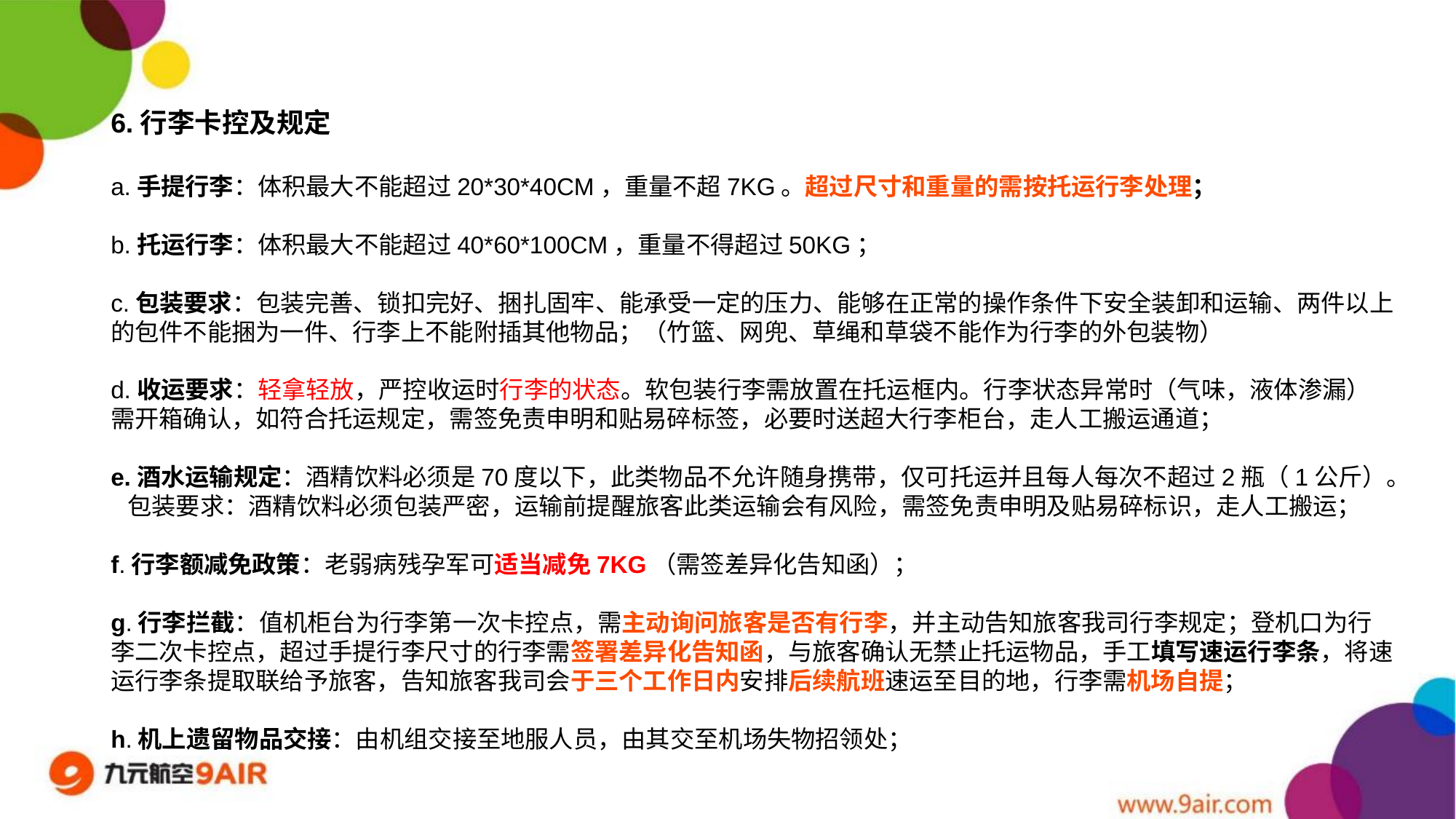

6.行李卡控及规定

a.手提行李：体积最大不能超过20*30*40CM，重量不超7KG。超过尺寸和重量的需按托运行李处理；

b.托运行李：体积最大不能超过40*60*100CM，重量不得超过50KG；

c.包装要求：包装完善、锁扣完好、捆扎固牢、能承受一定的压力、能够在正常的操作条件下安全装卸和运输、两件以上的包件不能捆为一件、行李上不能附插其他物品；（竹篮、网兜、草绳和草袋不能作为行李的外包装物）

d.收运要求：轻拿轻放，严控收运时行李的状态。软包装行李需放置在托运框内。行李状态异常时（气味，液体渗漏）需开箱确认，如符合托运规定，需签免责申明和贴易碎标签，必要时送超大行李柜台，走人工搬运通道；

e.酒水运输规定：酒精饮料必须是70度以下，此类物品不允许随身携带，仅可托运并且每人每次不超过2瓶（1公斤）。
  包装要求：酒精饮料必须包装严密，运输前提醒旅客此类运输会有风险，需签免责申明及贴易碎标识，走人工搬运；

f.行李额减免政策：老弱病残孕军可适当减免7KG（需签差异化告知函）；

g.行李拦截：值机柜台为行李第一次卡控点，需主动询问旅客是否有行李，并主动告知旅客我司行李规定；登机口为行李二次卡控点，超过手提行李尺寸的行李需签署差异化告知函，与旅客确认无禁止托运物品，手工填写速运行李条，将速运行李条提取联给予旅客，告知旅客我司会于三个工作日内安排后续航班速运至目的地，行李需机场自提；

h.机上遗留物品交接：由机组交接至地服人员，由其交至机场失物招领处；